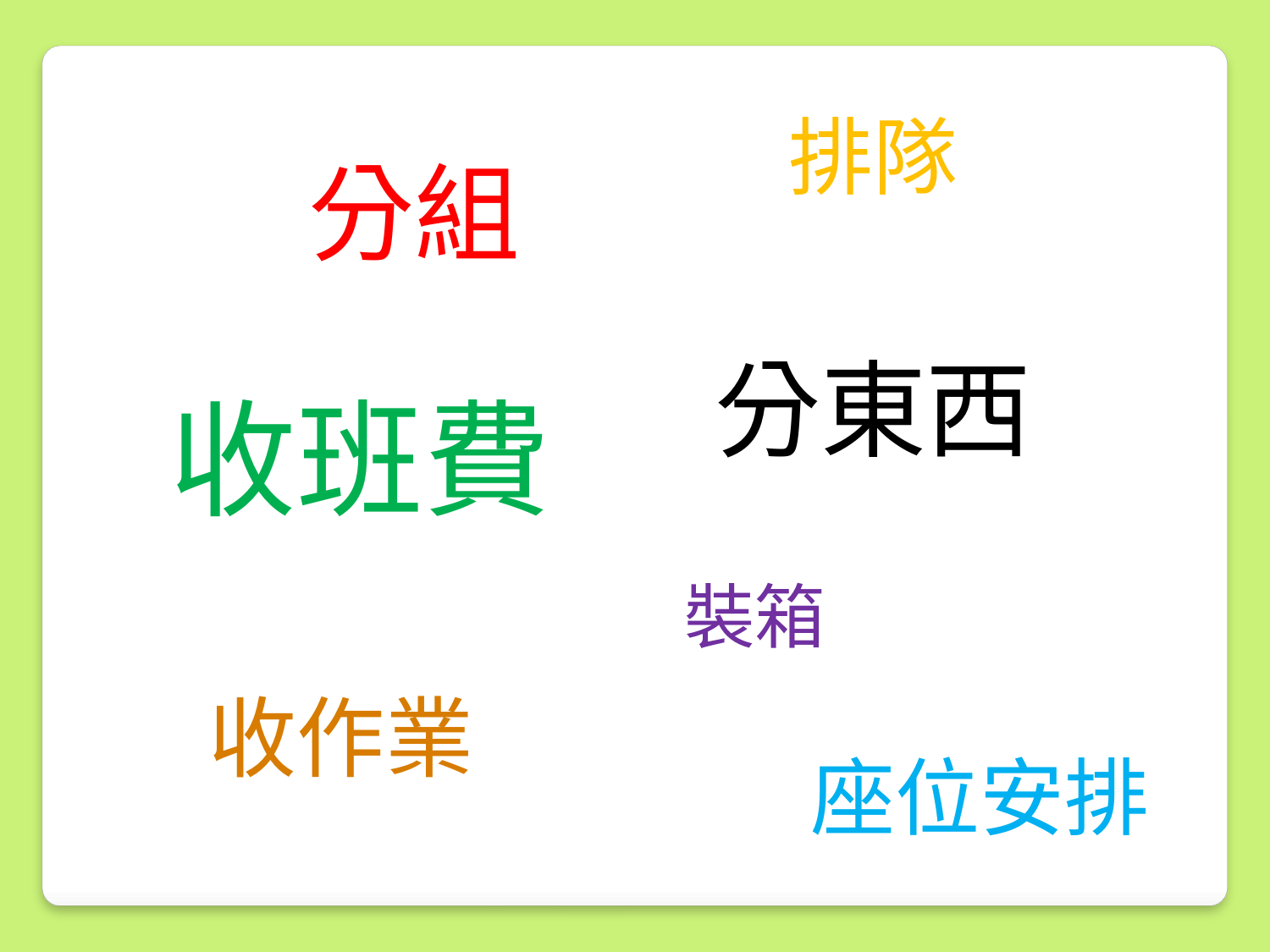

排隊
分組
分東西
收班費
裝箱
收作業
座位安排